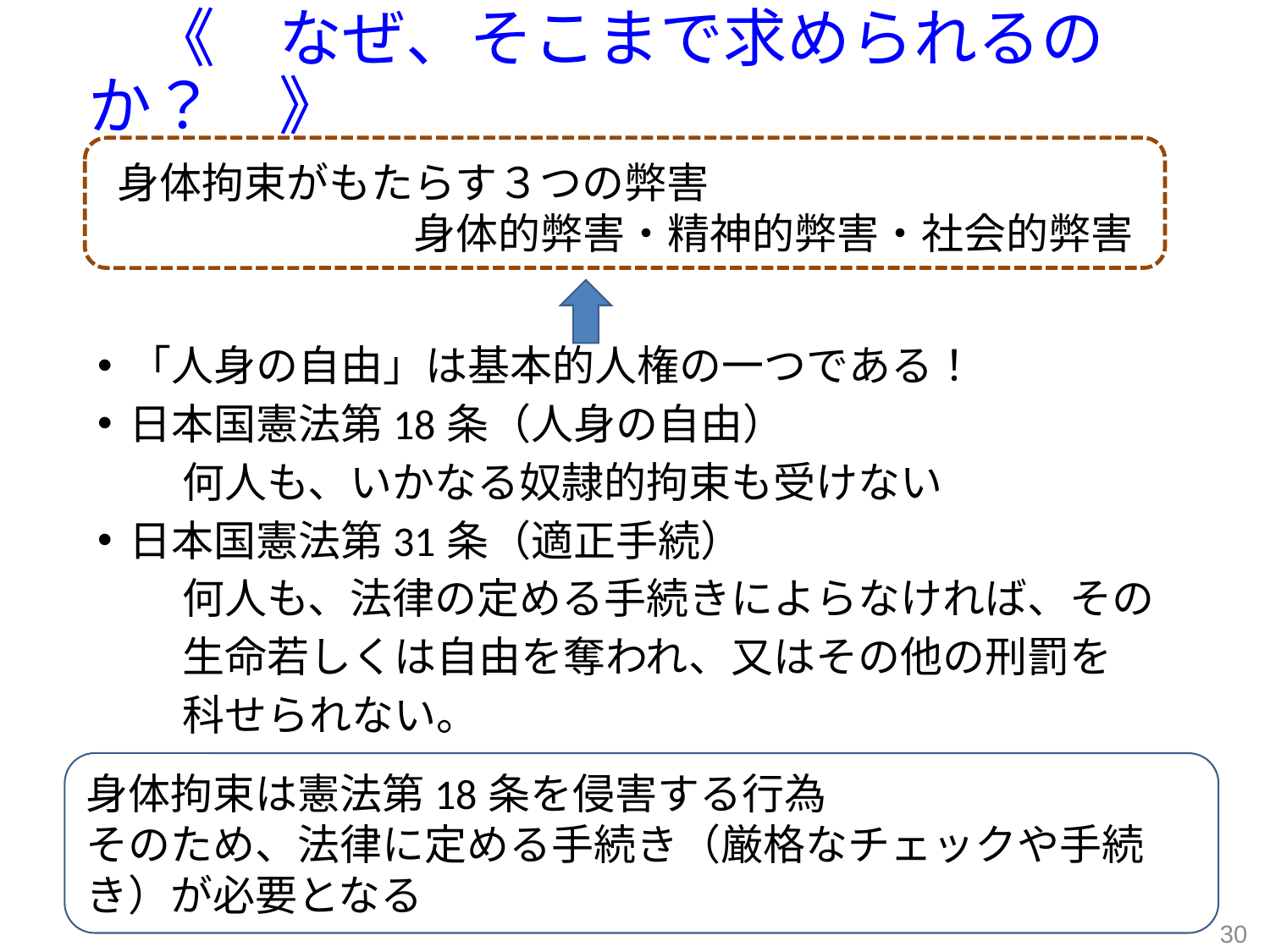

# 《　なぜ、そこまで求められるのか？　》

身体拘束がもたらす３つの弊害
　　　　　　　身体的弊害・精神的弊害・社会的弊害

「人身の自由」は基本的人権の一つである！
日本国憲法第18条（人身の自由）
　　何人も、いかなる奴隷的拘束も受けない
日本国憲法第31条（適正手続）
　　何人も、法律の定める手続きによらなければ、その
　　生命若しくは自由を奪われ、又はその他の刑罰を
　　科せられない。
身体拘束は憲法第18条を侵害する行為
そのため、法律に定める手続き（厳格なチェックや手続き）が必要となる
30